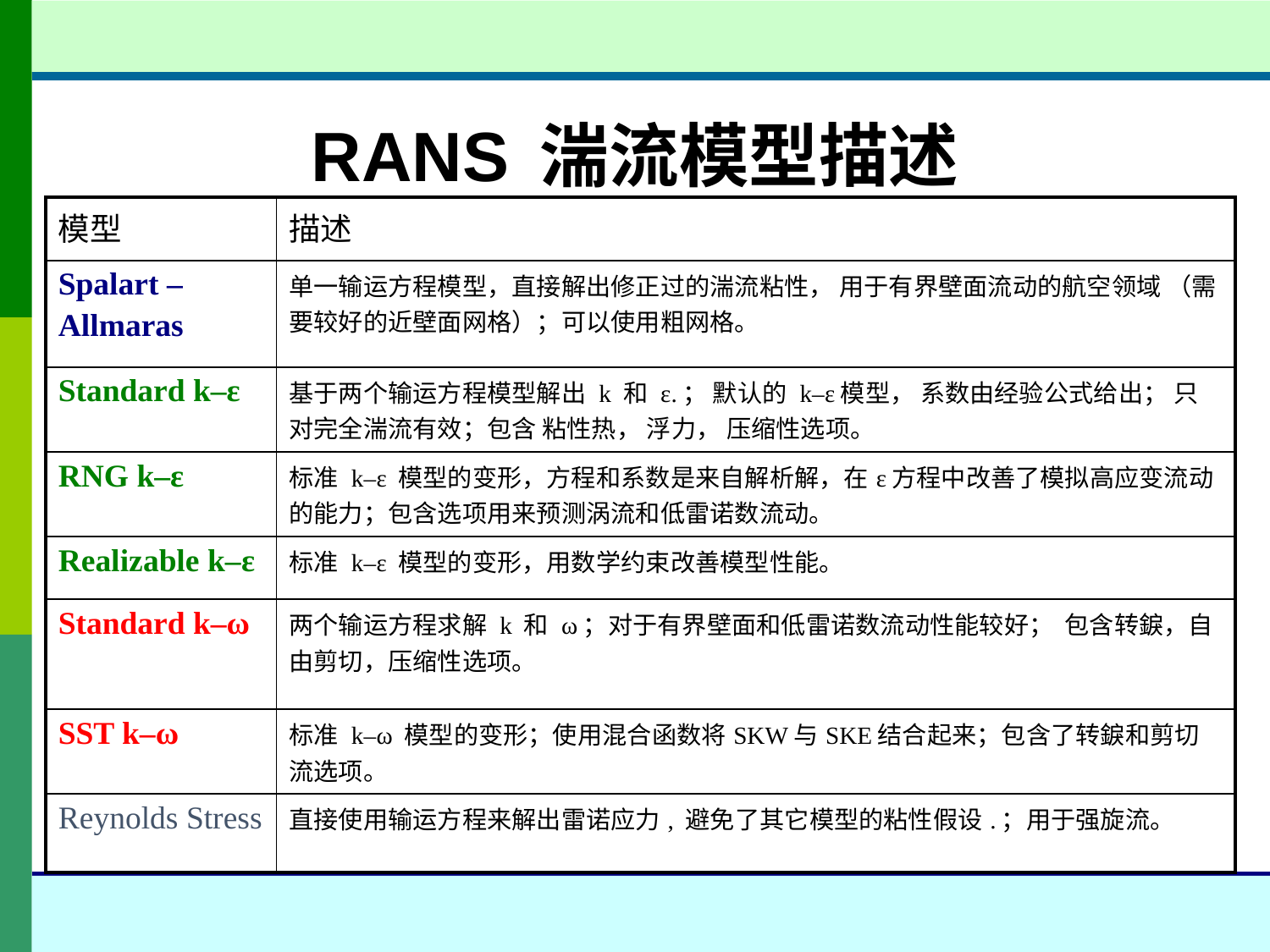

RANS 湍流模型描述
| 模型 | 描述 |
| --- | --- |
| Spalart – Allmaras | 单一输运方程模型，直接解出修正过的湍流粘性， 用于有界壁面流动的航空领域 （需要较好的近壁面网格）；可以使用粗网格。 |
| Standard k–ε | 基于两个输运方程模型解出 k 和 ε.； 默认的 k–ε模型， 系数由经验公式给出； 只对完全湍流有效；包含 粘性热， 浮力， 压缩性选项。 |
| RNG k–ε | 标准 k–ε 模型的变形，方程和系数是来自解析解，在ε方程中改善了模拟高应变流动的能力；包含选项用来预测涡流和低雷诺数流动。 |
| Realizable k–ε | 标准 k–ε 模型的变形，用数学约束改善模型性能。 |
| Standard k–ω | 两个输运方程求解 k 和 ω；对于有界壁面和低雷诺数流动性能较好； 包含转錑，自由剪切，压缩性选项。 |
| SST k–ω | 标准 k–ω 模型的变形；使用混合函数将SKW与SKE结合起来；包含了转錑和剪切流选项。 |
| Reynolds Stress | 直接使用输运方程来解出雷诺应力, 避免了其它模型的粘性假设.；用于强旋流。 |